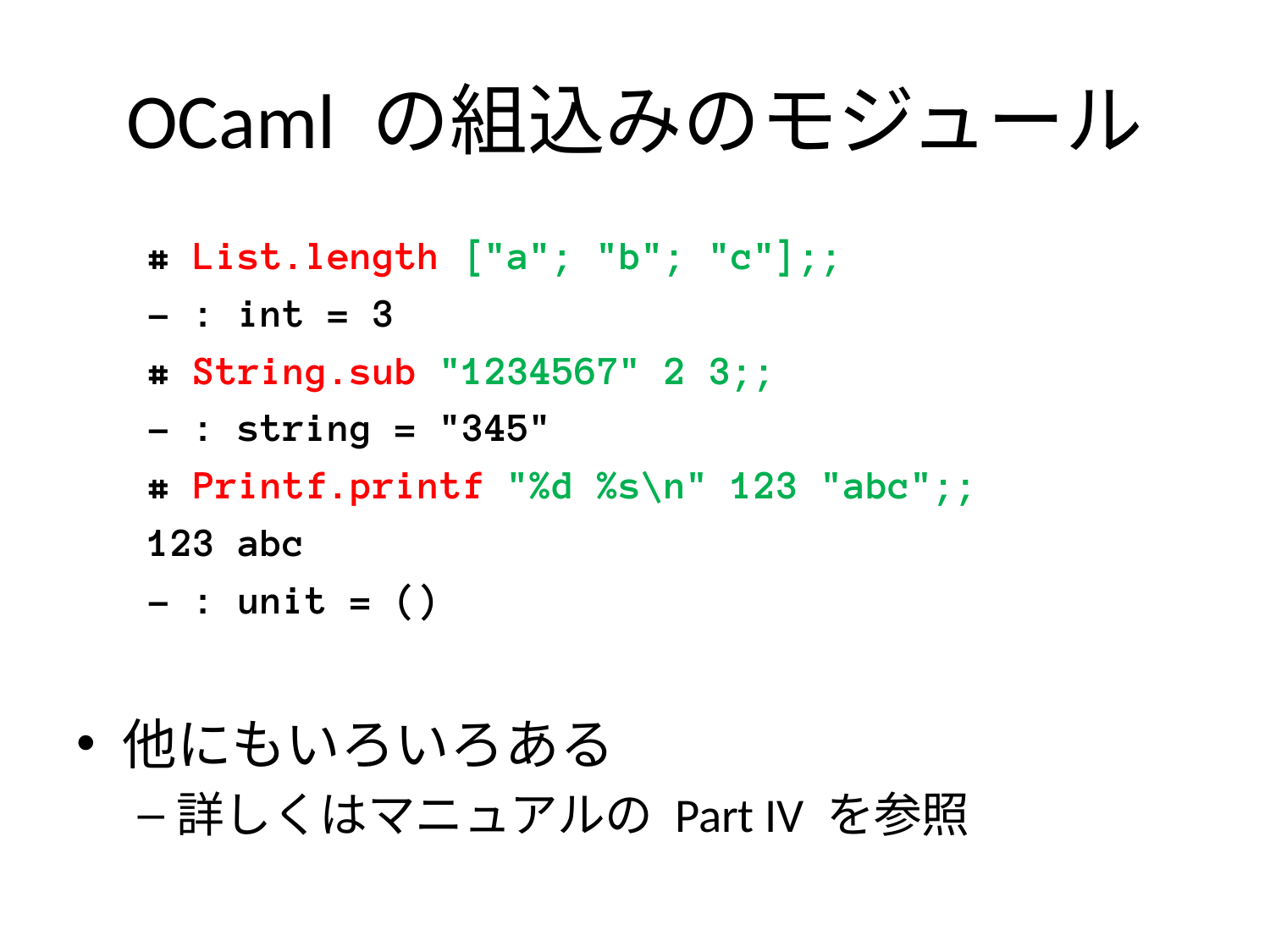

# OCaml の組込みのモジュール
# List.length ["a"; "b"; "c"];;
- : int = 3
# String.sub "1234567" 2 3;;
- : string = "345"
# Printf.printf "%d %s\n" 123 "abc";;
123 abc
- : unit = ()

他にもいろいろある
詳しくはマニュアルの Part IV を参照